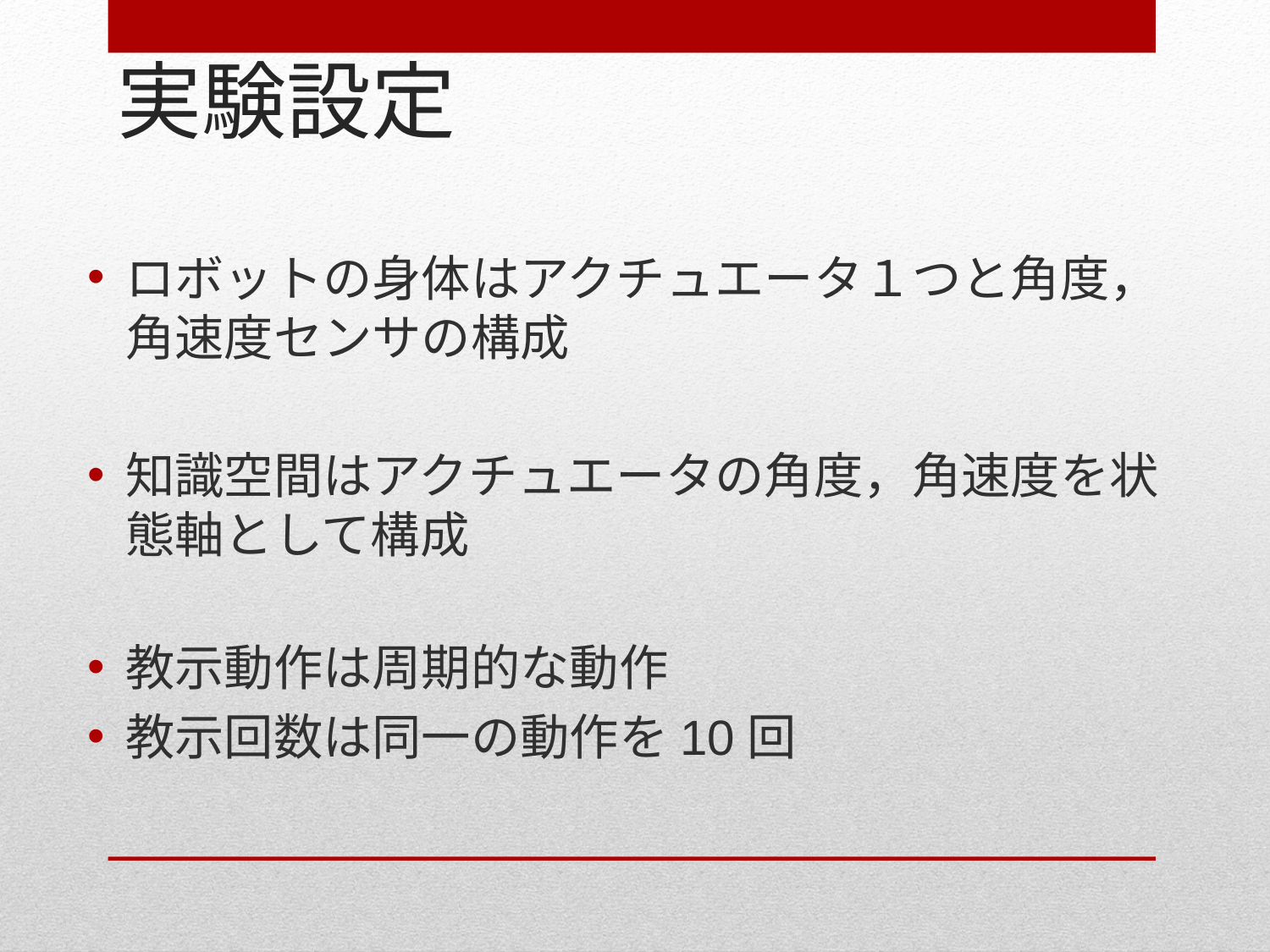

# 実験設定
ロボットの身体はアクチュエータ１つと角度，角速度センサの構成

知識空間はアクチュエータの角度，角速度を状態軸として構成

教示動作は周期的な動作
教示回数は同一の動作を10回